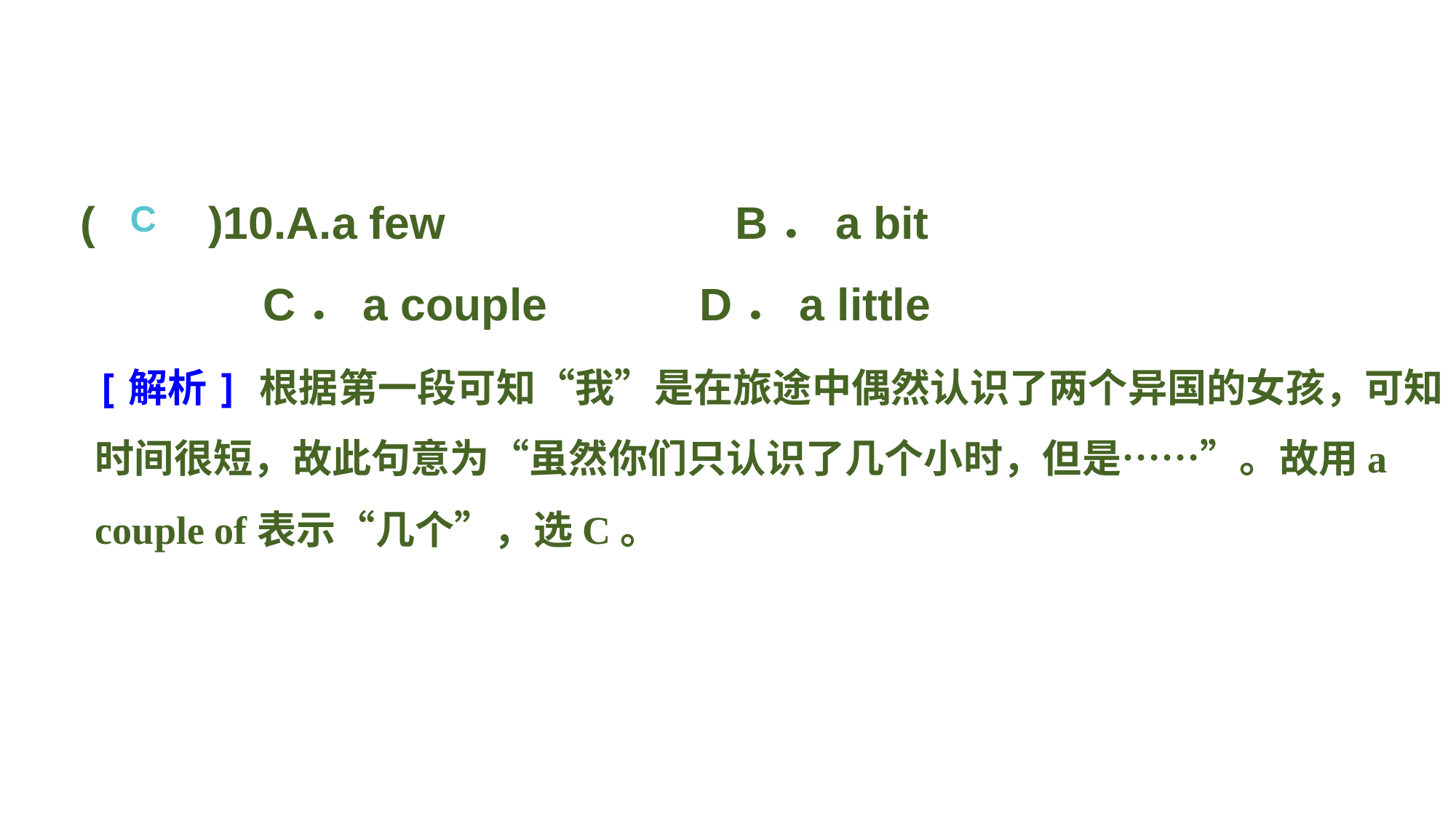

(　　)10.A.a few  			B．a bit
C．a couple  		D．a little
C
[解析] 根据第一段可知“我”是在旅途中偶然认识了两个异国的女孩，可知时间很短，故此句意为“虽然你们只认识了几个小时，但是……”。故用a couple of表示“几个”，选C。